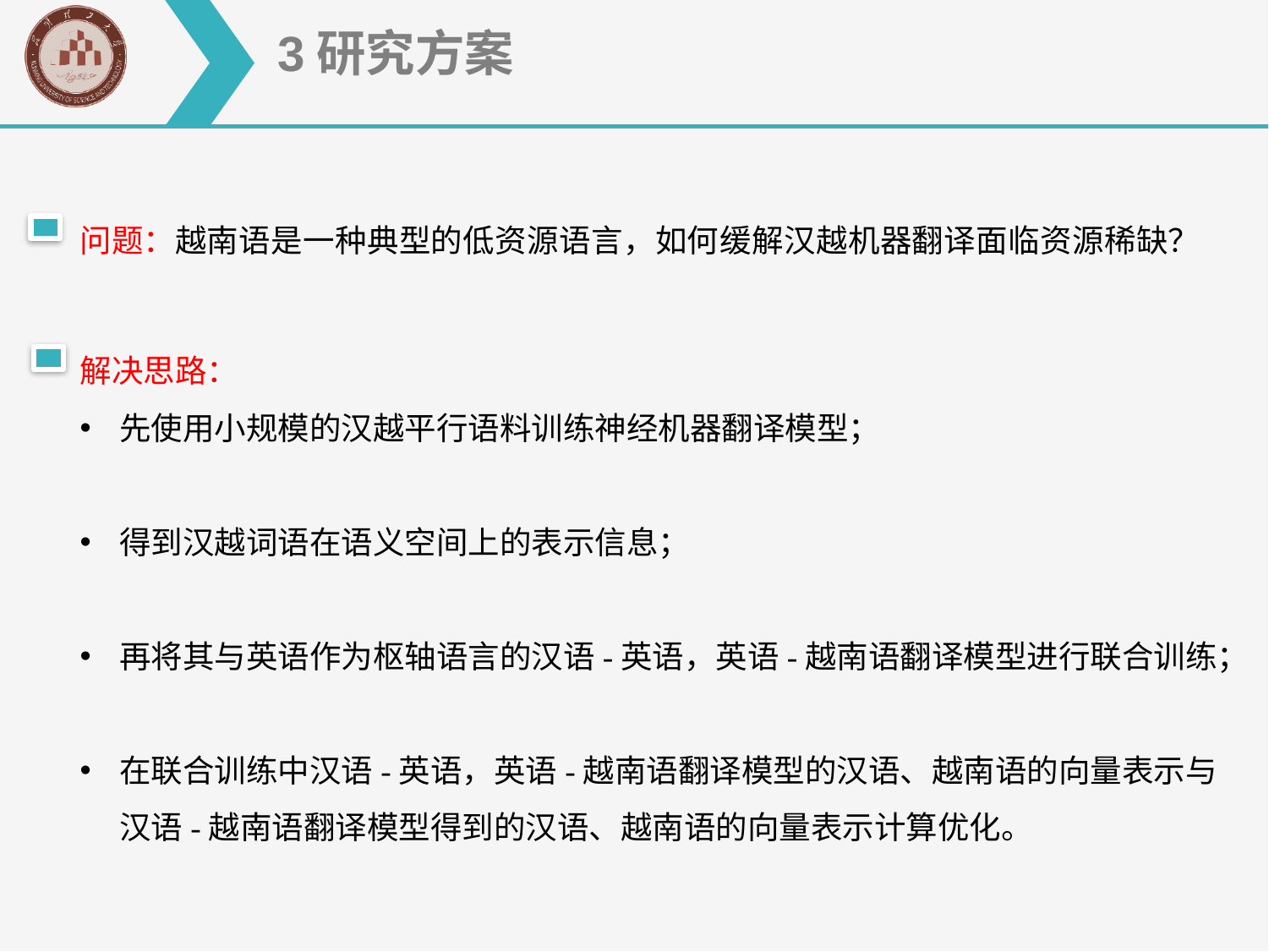

3研究方案
问题：越南语是一种典型的低资源语言，如何缓解汉越机器翻译面临资源稀缺？

解决思路：
先使用小规模的汉越平行语料训练神经机器翻译模型；

得到汉越词语在语义空间上的表示信息；

再将其与英语作为枢轴语言的汉语-英语，英语-越南语翻译模型进行联合训练；

在联合训练中汉语-英语，英语-越南语翻译模型的汉语、越南语的向量表示与汉语-越南语翻译模型得到的汉语、越南语的向量表示计算优化。